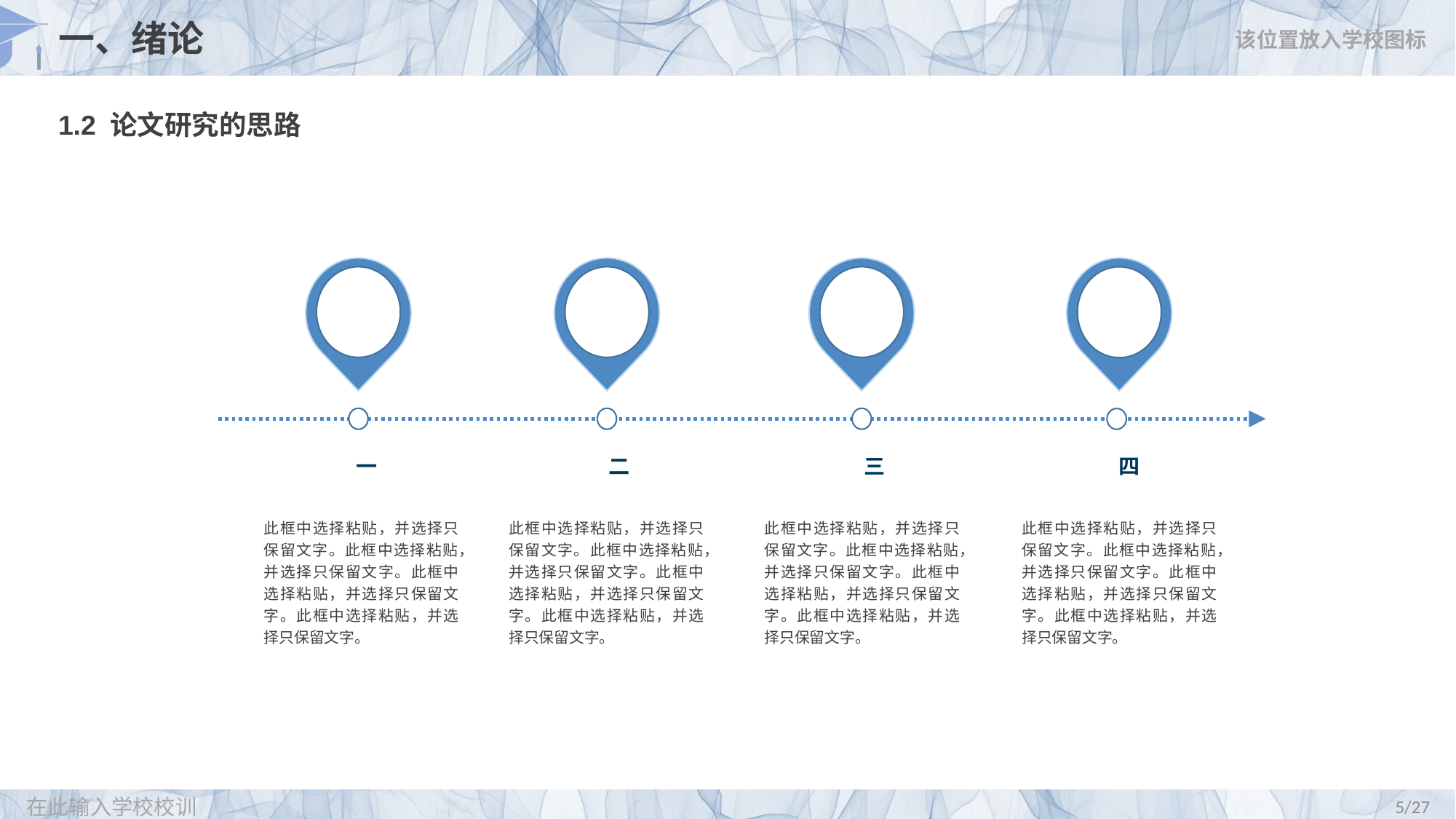

# 一、绪论
该位置放入学校图标
1.2 论文研究的思路

一
二
三
四
此框中选择粘贴，并选择只保留文字。此框中选择粘贴，并选择只保留文字。此框中选择粘贴，并选择只保留文字。此框中选择粘贴，并选择只保留文字。
此框中选择粘贴，并选择只保留文字。此框中选择粘贴，并选择只保留文字。此框中选择粘贴，并选择只保留文字。此框中选择粘贴，并选择只保留文字。
此框中选择粘贴，并选择只保留文字。此框中选择粘贴，并选择只保留文字。此框中选择粘贴，并选择只保留文字。此框中选择粘贴，并选择只保留文字。
此框中选择粘贴，并选择只保留文字。此框中选择粘贴，并选择只保留文字。此框中选择粘贴，并选择只保留文字。此框中选择粘贴，并选择只保留文字。
意义
在此输入学校校训
5/27